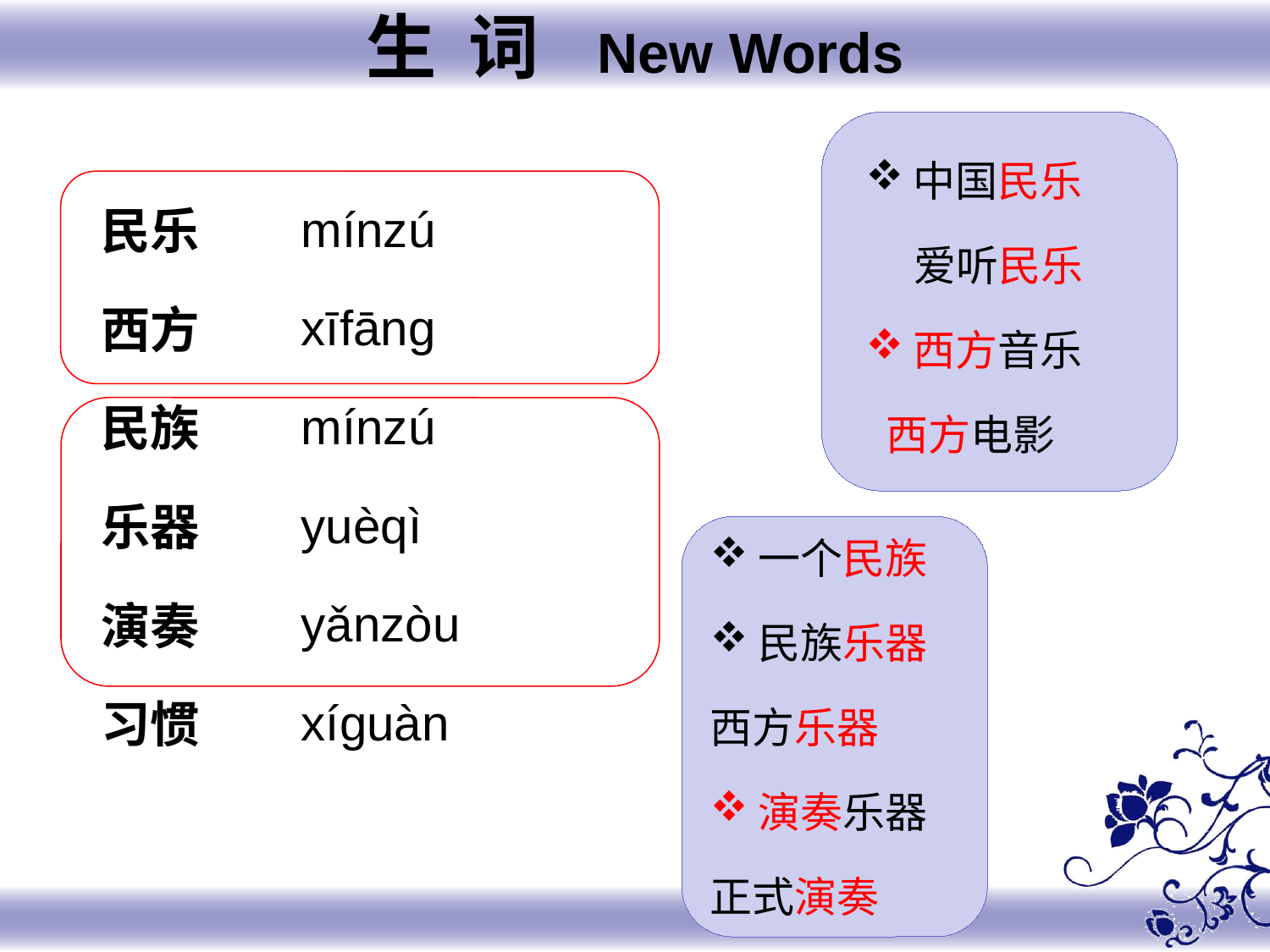

生  词   New Words

中国民乐
    爱听民乐
西方音乐
 西方电影

mínzú
xīfānɡ
mínzú
yuèqì
yǎnzòu
xíɡuàn
民乐
西方
民族
乐器
演奏
习惯

一个民族
民族乐器
西方乐器
演奏乐器
正式演奏